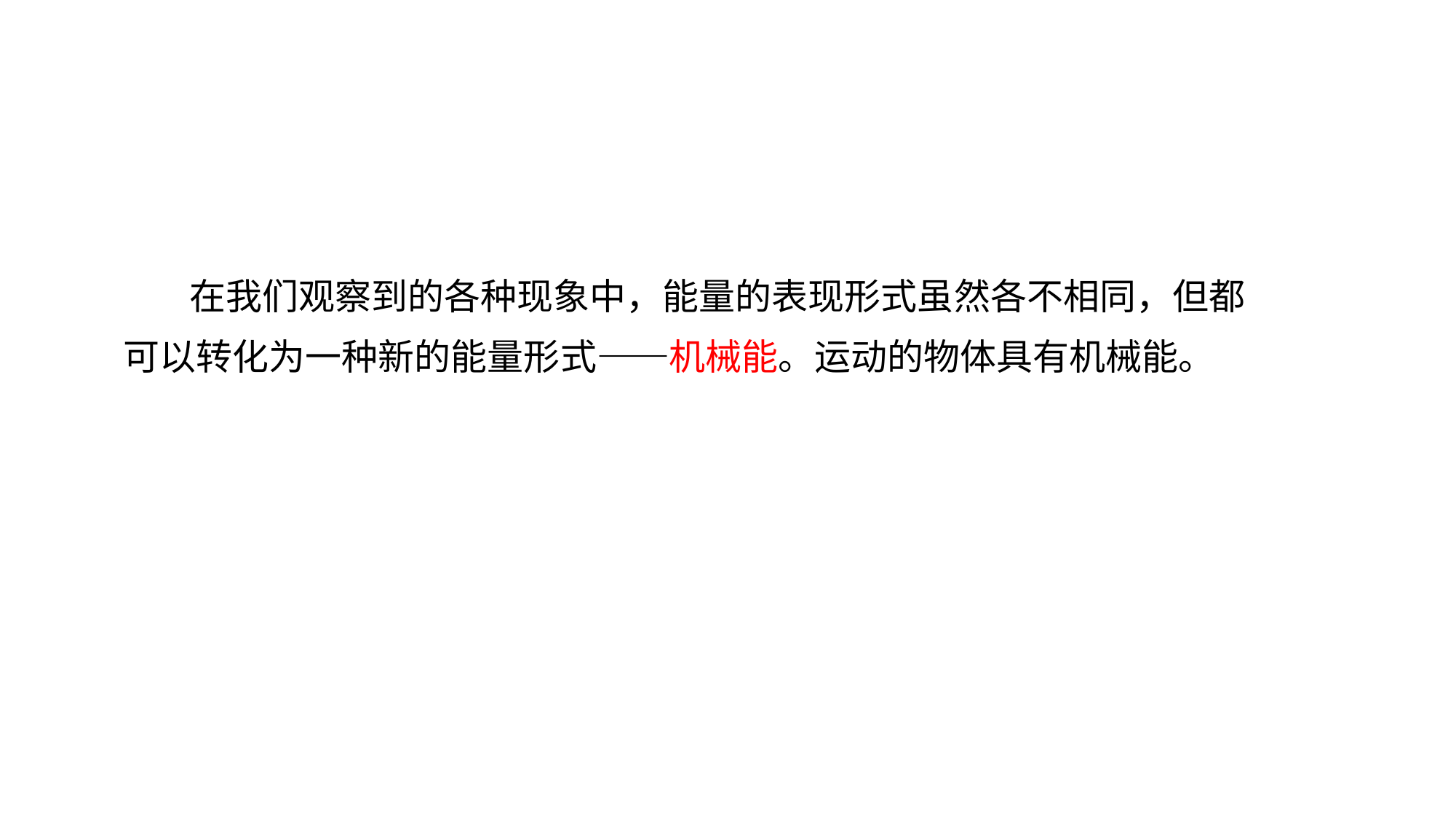

在我们观察到的各种现象中，能量的表现形式虽然各不相同，但都可以转化为一种新的能量形式——机械能。运动的物体具有机械能。